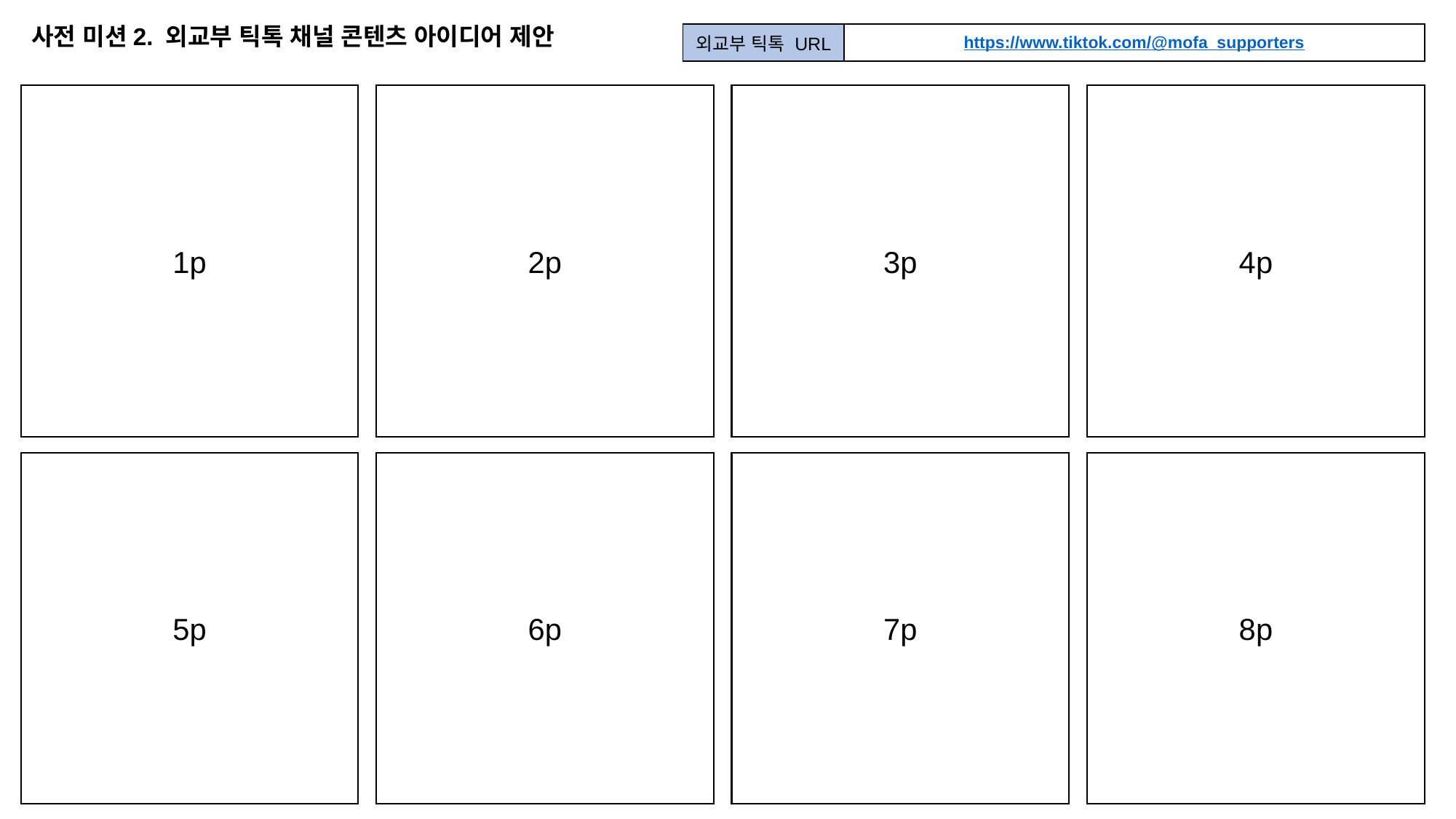

사전 미션2. 외교부 틱톡 채널 콘텐츠 아이디어 제안
| 외교부 틱톡 URL | https://www.tiktok.com/@mofa\_supporters |
| --- | --- |
1p
2p
3p
4p
5p
6p
7p
8p